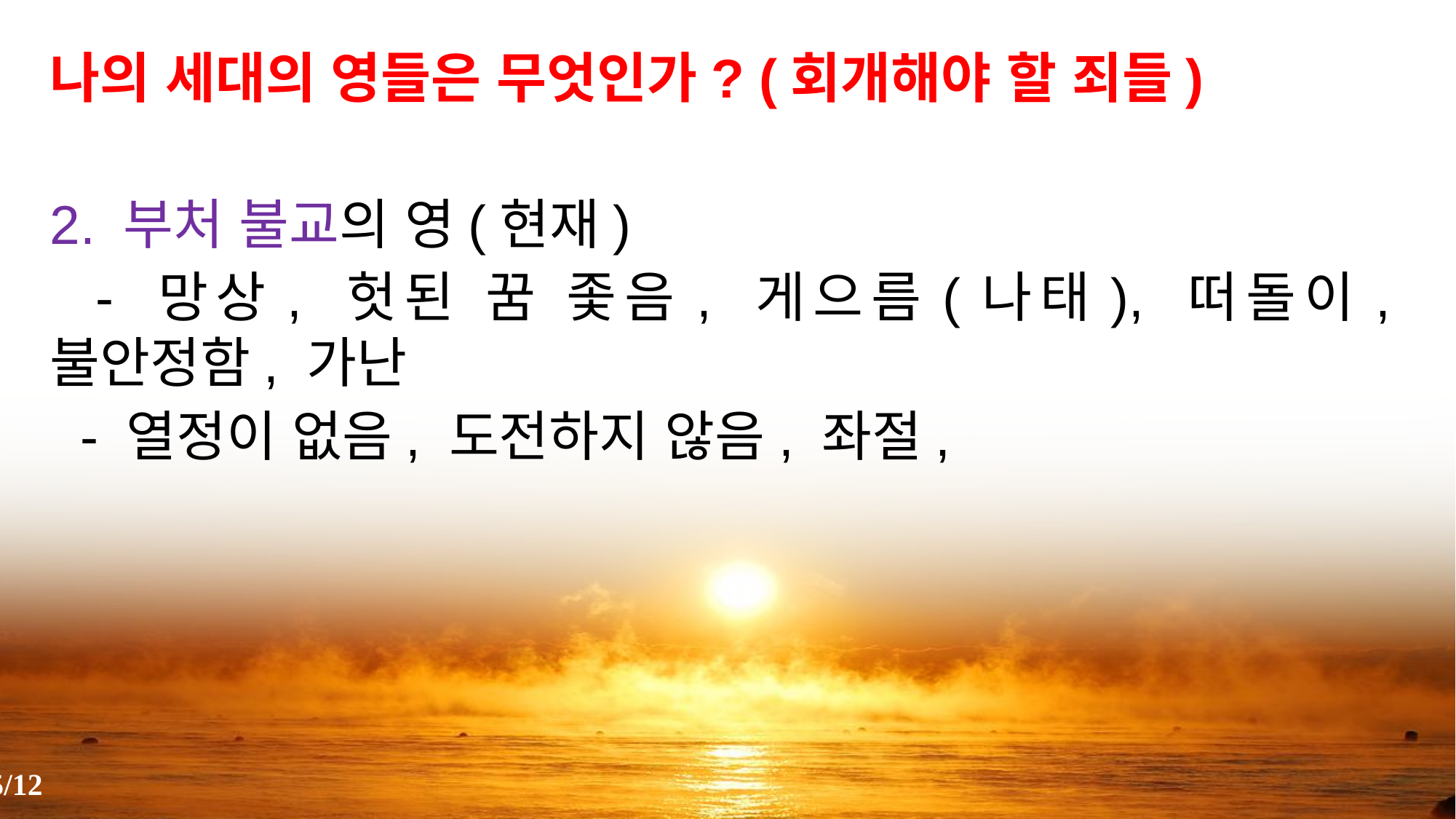

나의 세대의 영들은 무엇인가? (회개해야 할 죄들)

2. 부처 불교의 영(현재)
  - 망상, 헛된 꿈 좇음, 게으름(나태), 떠돌이, 불안정함, 가난
  - 열정이 없음, 도전하지 않음, 좌절,